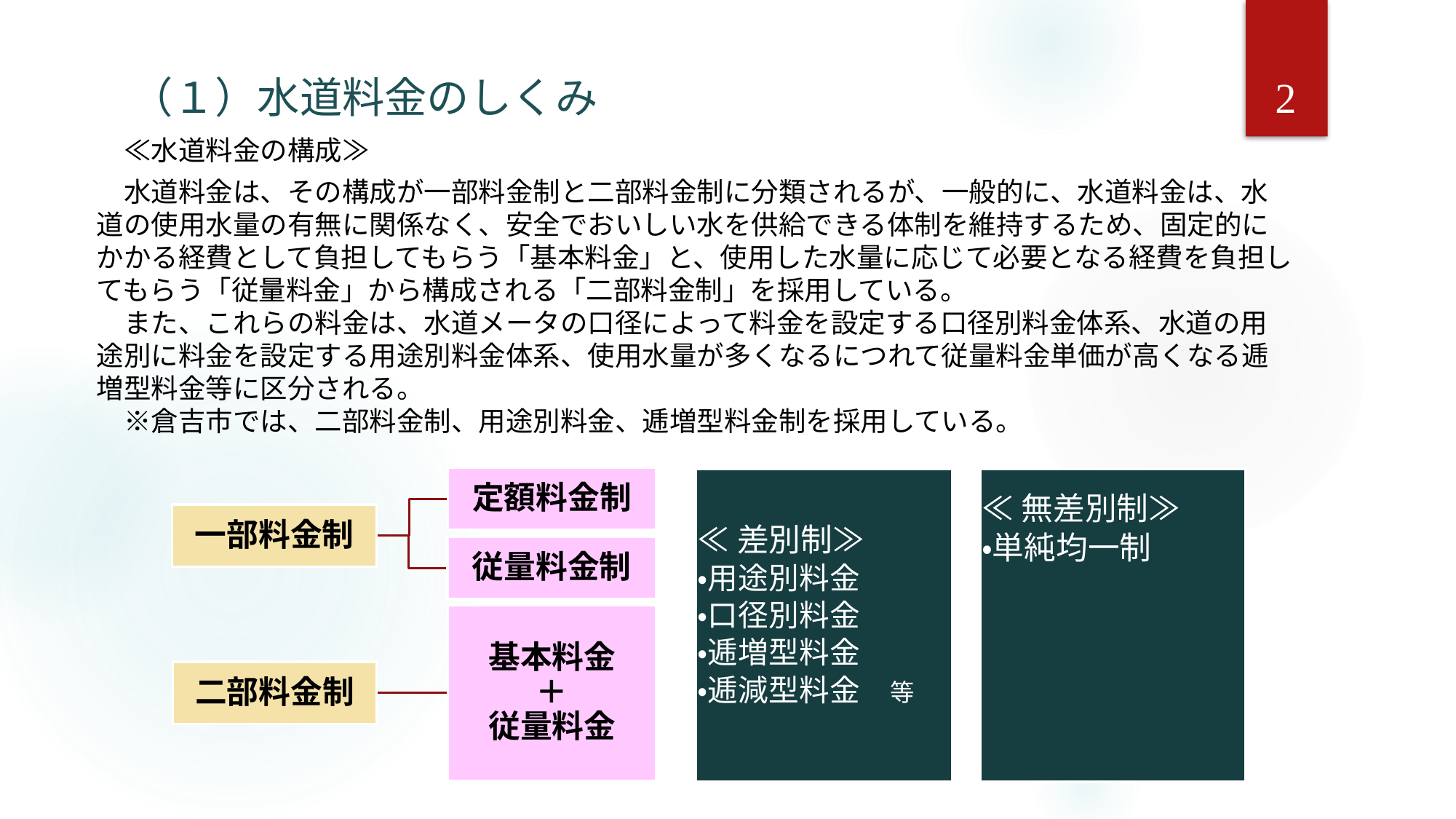

（１）水道料金のしくみ
2
　≪水道料金の構成≫
　水道料金は、その構成が一部料金制と二部料金制に分類されるが、一般的に、水道料金は、水道の使用水量の有無に関係なく、安全でおいしい水を供給できる体制を維持するため、固定的にかかる経費として負担してもらう「基本料金」と、使用した水量に応じて必要となる経費を負担してもらう「従量料金」から構成される「二部料金制」を採用している。
　また、これらの料金は、水道メータの口径によって料金を設定する口径別料金体系、水道の用途別に料金を設定する用途別料金体系、使用水量が多くなるにつれて従量料金単価が高くなる逓増型料金等に区分される。
　※倉吉市では、二部料金制、用途別料金、逓増型料金制を採用している。
一部料金制
定額料金制
従量料金制

≪差別制≫
・用途別料金
・口径別料金
・逓増型料金
・逓減型料金　等

≪無差別制≫
・単純均一制

二部料金制
基本料金
＋
従量料金